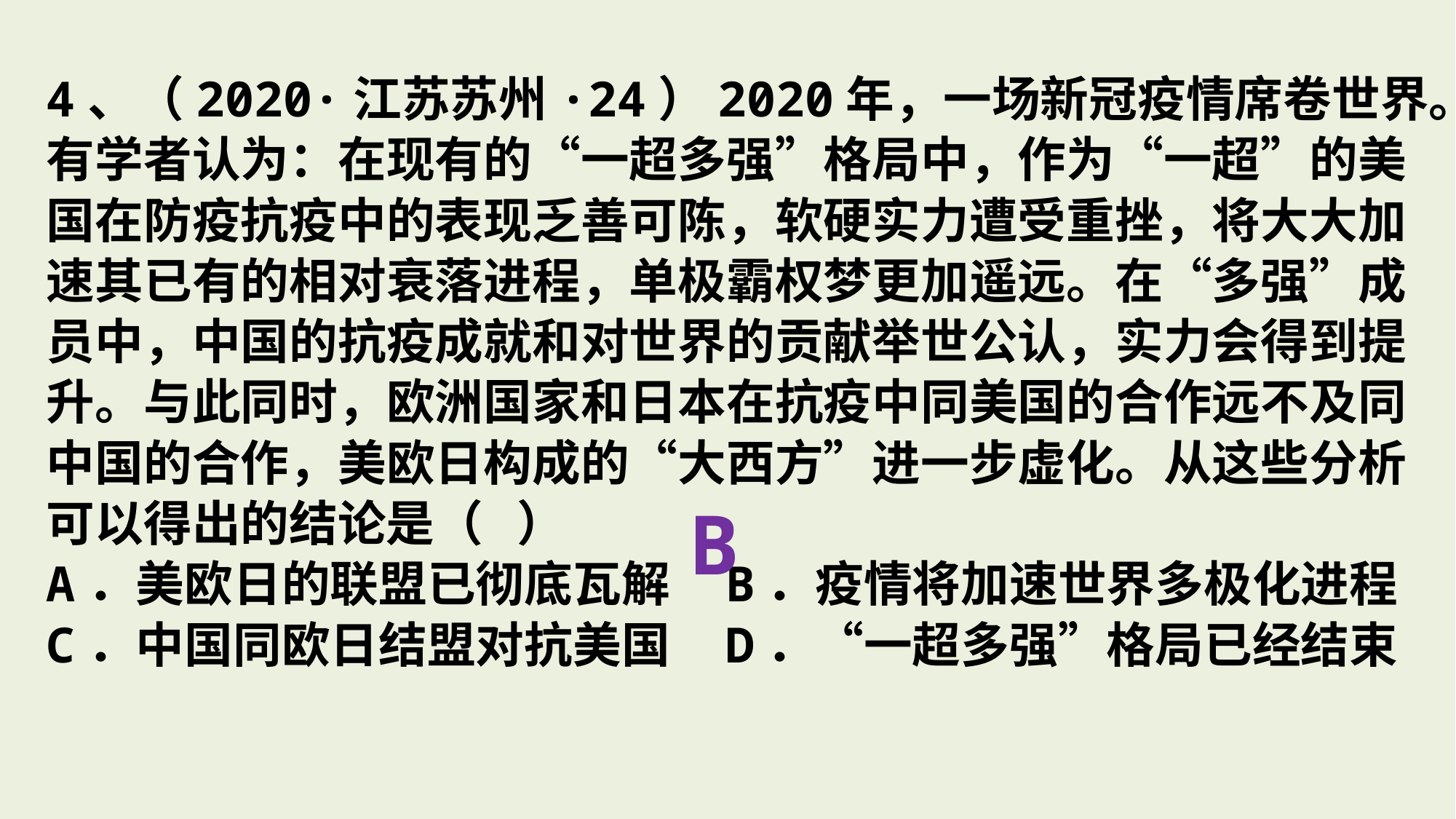

4、（2020·江苏苏州·24）2020年，一场新冠疫情席卷世界。有学者认为：在现有的“一超多强”格局中，作为“一超”的美国在防疫抗疫中的表现乏善可陈，软硬实力遭受重挫，将大大加速其已有的相对衰落进程，单极霸权梦更加遥远。在“多强”成员中，中国的抗疫成就和对世界的贡献举世公认，实力会得到提升。与此同时，欧洲国家和日本在抗疫中同美国的合作远不及同中国的合作，美欧日构成的“大西方”进一步虚化。从这些分析可以得出的结论是（   ）
A．美欧日的联盟已彻底瓦解    B．疫情将加速世界多极化进程
C．中国同欧日结盟对抗美国    D．“一超多强”格局已经结束
B